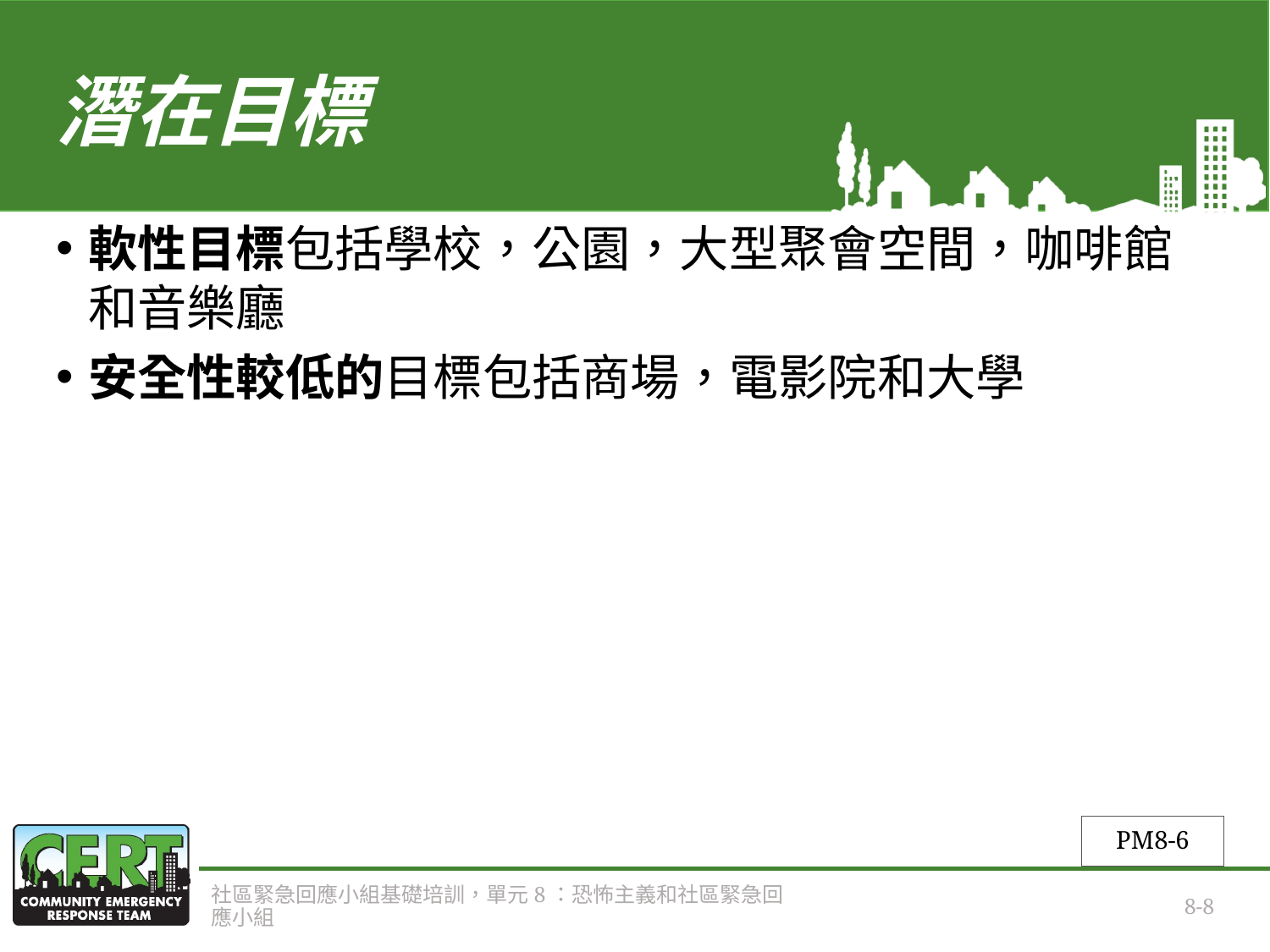

# 潛在目標
軟性目標包括學校，公園，大型聚會空間，咖啡館和音樂廳
安全性較低的目標包括商場，電影院和大學
PM8-6
社區緊急回應小組基礎培訓，單元8：恐怖主義和社區緊急回應小組
8-8